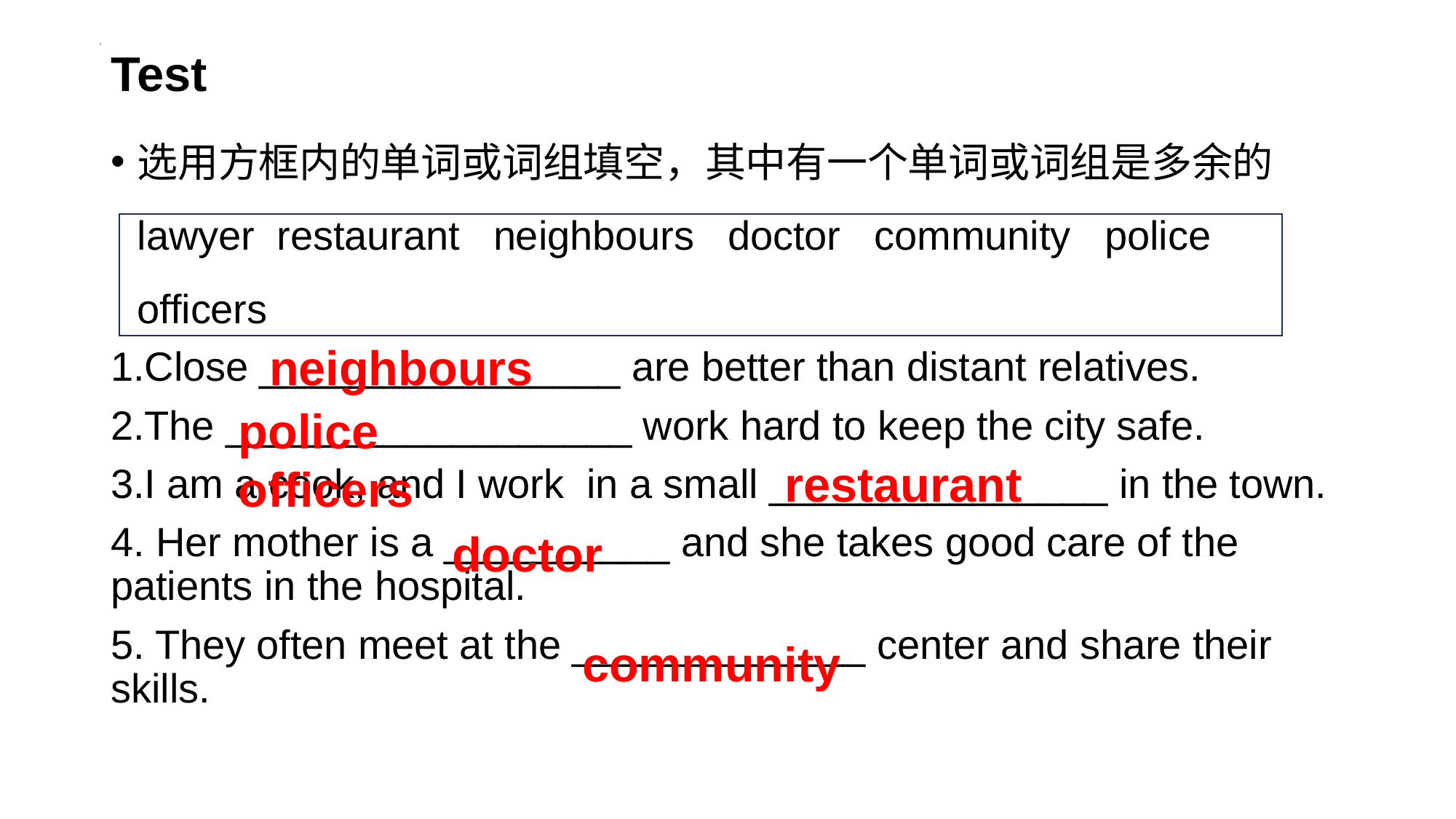

# Test
选用方框内的单词或词组填空，其中有一个单词或词组是多余的lawyer  restaurant   neighbours   doctor   community   police officers
1.Close ________________ are better than distant relatives.
2.The __________________ work hard to keep the city safe.
3.I am a cook, and I work  in a small _______________ in the town.
4. Her mother is a __________ and she takes good care of the patients in the hospital.
5. They often meet at the _____________ center and share their skills.

neighbours
police officers
 restaurant
doctor
community